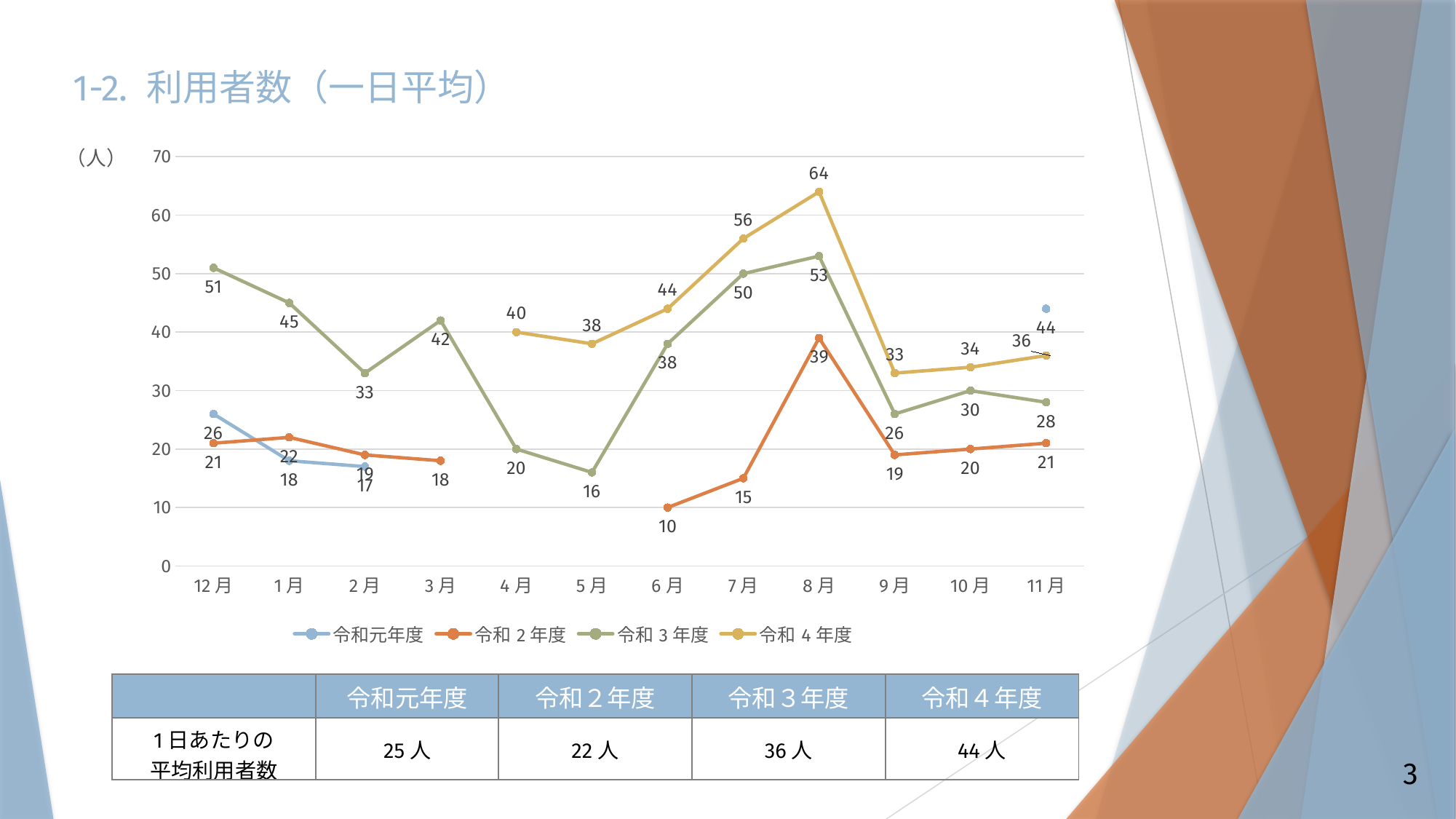

# 1-2. 利用者数（一日平均）

### Chart

| Category | 令和元年度 | 令和2年度 | 令和3年度 | 令和4年度 |
|---|---|---|---|---|
| 12月 | 26.0 | 21.0 | 51.0 | None |
| 1月 | 18.0 | 22.0 | 45.0 | None |
| 2月 | 17.0 | 19.0 | 33.0 | None |
| 3月 | None | 18.0 | 42.0 | None |
| 4月 | None | None | 20.0 | 40.0 |
| 5月 | None | None | 16.0 | 38.0 |
| 6月 | None | 10.0 | 38.0 | 44.0 |
| 7月 | None | 15.0 | 50.0 | 56.0 |
| 8月 | None | 39.0 | 53.0 | 64.0 |
| 9月 | None | 19.0 | 26.0 | 33.0 |
| 10月 | None | 20.0 | 30.0 | 34.0 |
| 11月 | 44.0 | 21.0 | 28.0 | 36.0 |
|  | 令和元年度 | 令和２年度 | 令和３年度 | 令和４年度 |
| --- | --- | --- | --- | --- |
| 1日あたりの 平均利用者数 | 25人 | 22人 | 36人 | 44人 |
3